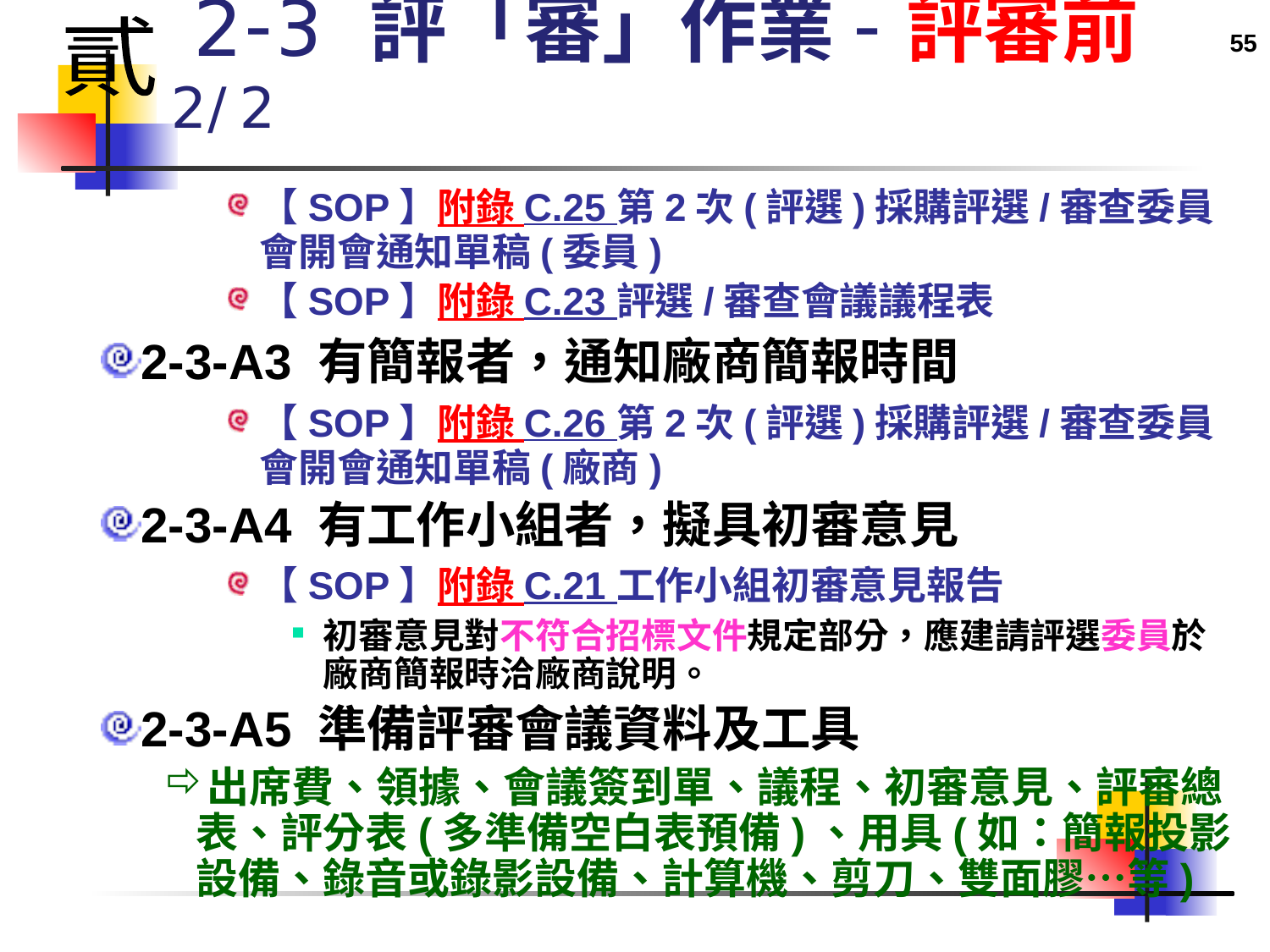

55
貳
# 2-3 評「審」作業-評審前 2/2
【SOP】附錄 C.25 第2次(評選)採購評選/審查委員會開會通知單稿(委員)
【SOP】附錄 C.23 評選/審查會議議程表
2-3-A3 有簡報者，通知廠商簡報時間
【SOP】附錄 C.26 第2次(評選)採購評選/審查委員會開會通知單稿(廠商)
2-3-A4 有工作小組者，擬具初審意見
【SOP】附錄 C.21 工作小組初審意見報告
初審意見對不符合招標文件規定部分，應建請評選委員於廠商簡報時洽廠商說明。
2-3-A5 準備評審會議資料及工具
出席費、領據、會議簽到單、議程、初審意見、評審總表、評分表(多準備空白表預備)、用具(如：簡報投影設備、錄音或錄影設備、計算機、剪刀、雙面膠…等)